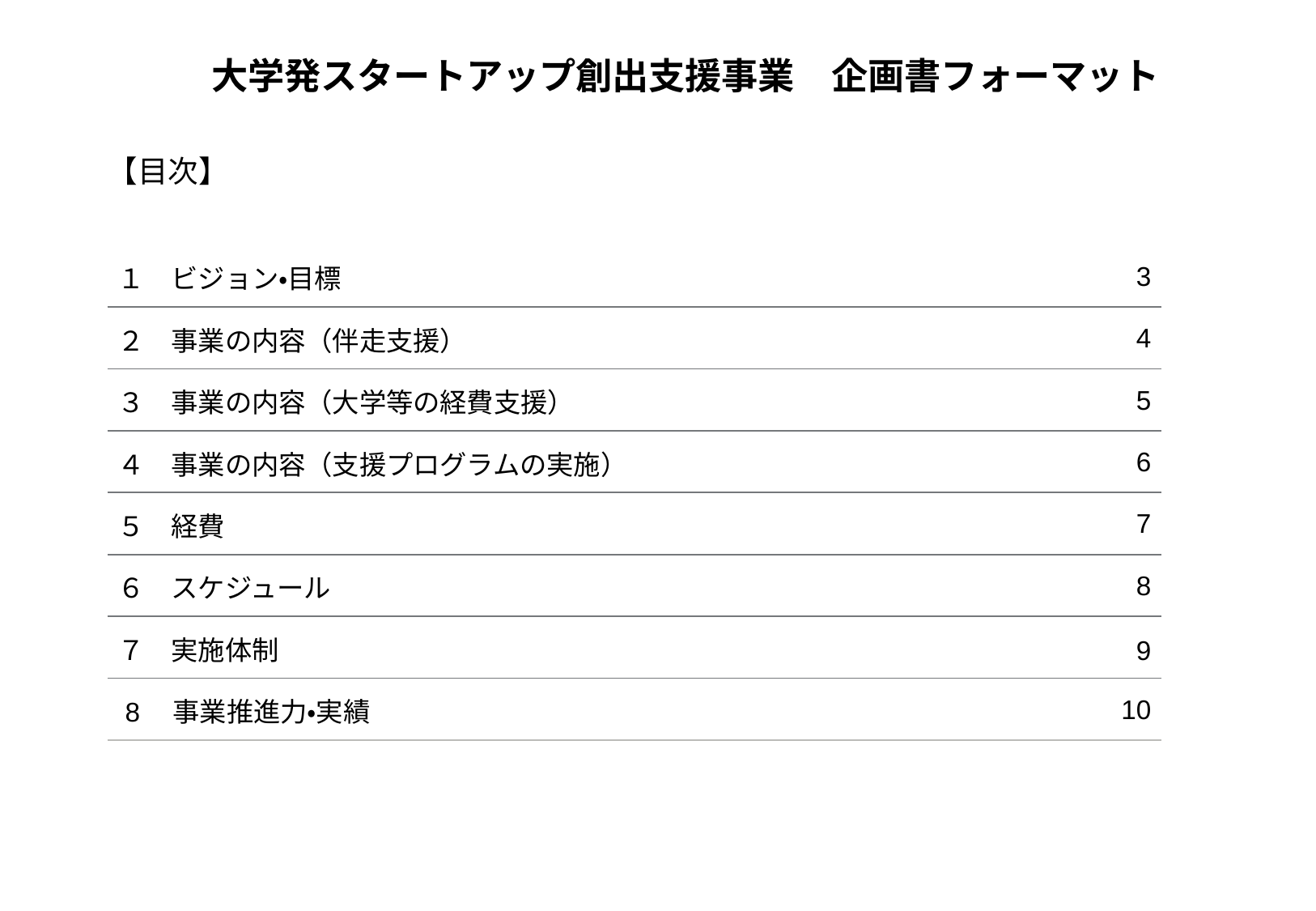

大学発スタートアップ創出支援事業　企画書フォーマット
【目次】
| １　ビジョン・目標 | 3 |
| --- | --- |
| ２　事業の内容（伴走支援） | 4 |
| ３　事業の内容（大学等の経費支援） | 5 |
| ４　事業の内容（支援プログラムの実施） | 6 |
| ５　経費 | 7 |
| ６　スケジュール | 8 |
| ７　実施体制 | 9 |
| 8　事業推進力・実績 | 10 |